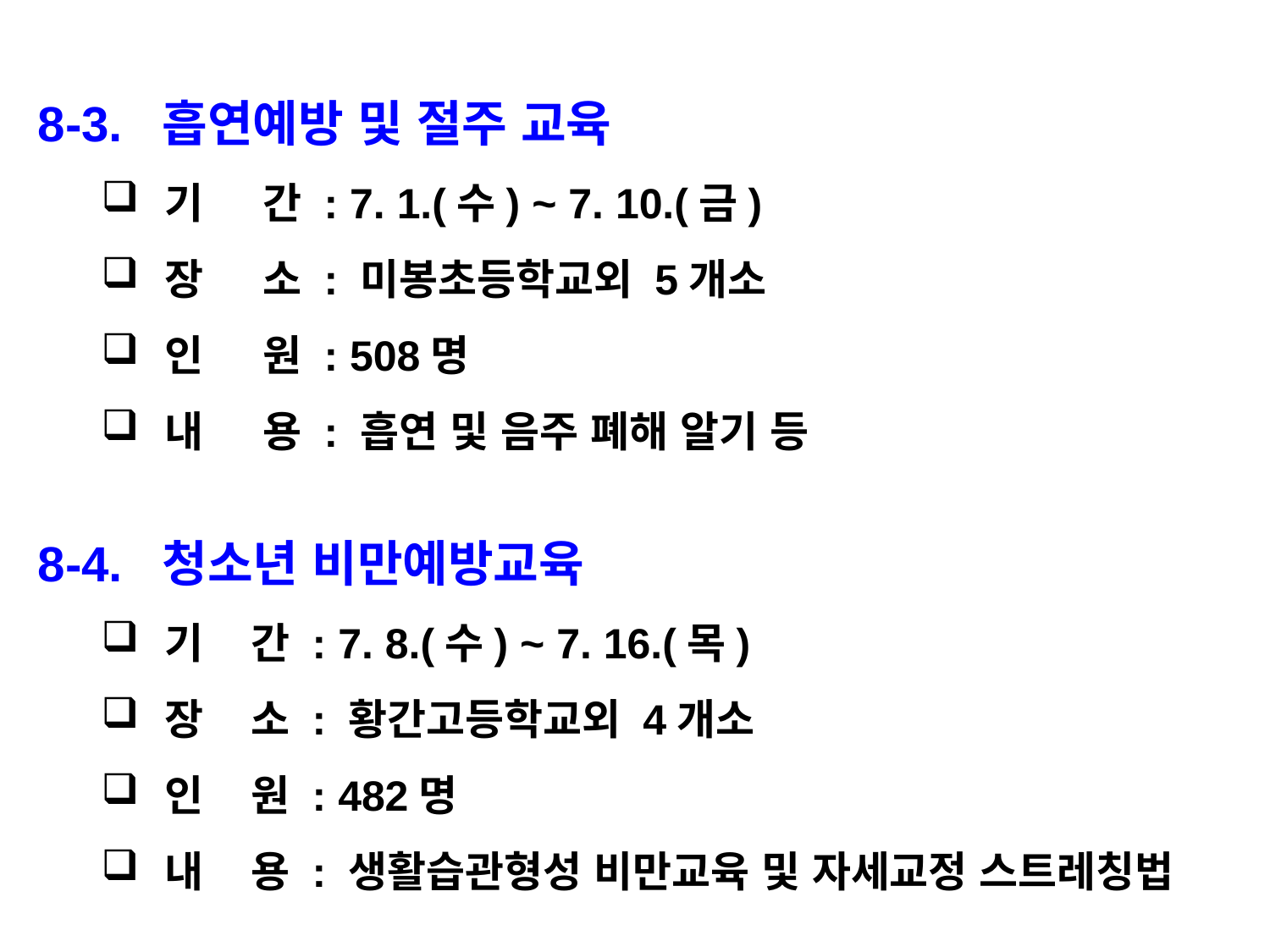

8-3.  흡연예방 및 절주 교육
기     간 : 7. 1.(수) ~ 7. 10.(금)
장     소 : 미봉초등학교외 5개소
인     원 : 508명
내     용 : 흡연 및 음주 폐해 알기 등

8-4.  청소년 비만예방교육
기    간 : 7. 8.(수) ~ 7. 16.(목)
장    소 : 황간고등학교외 4개소
인    원 : 482명
내    용 : 생활습관형성 비만교육 및 자세교정 스트레칭법